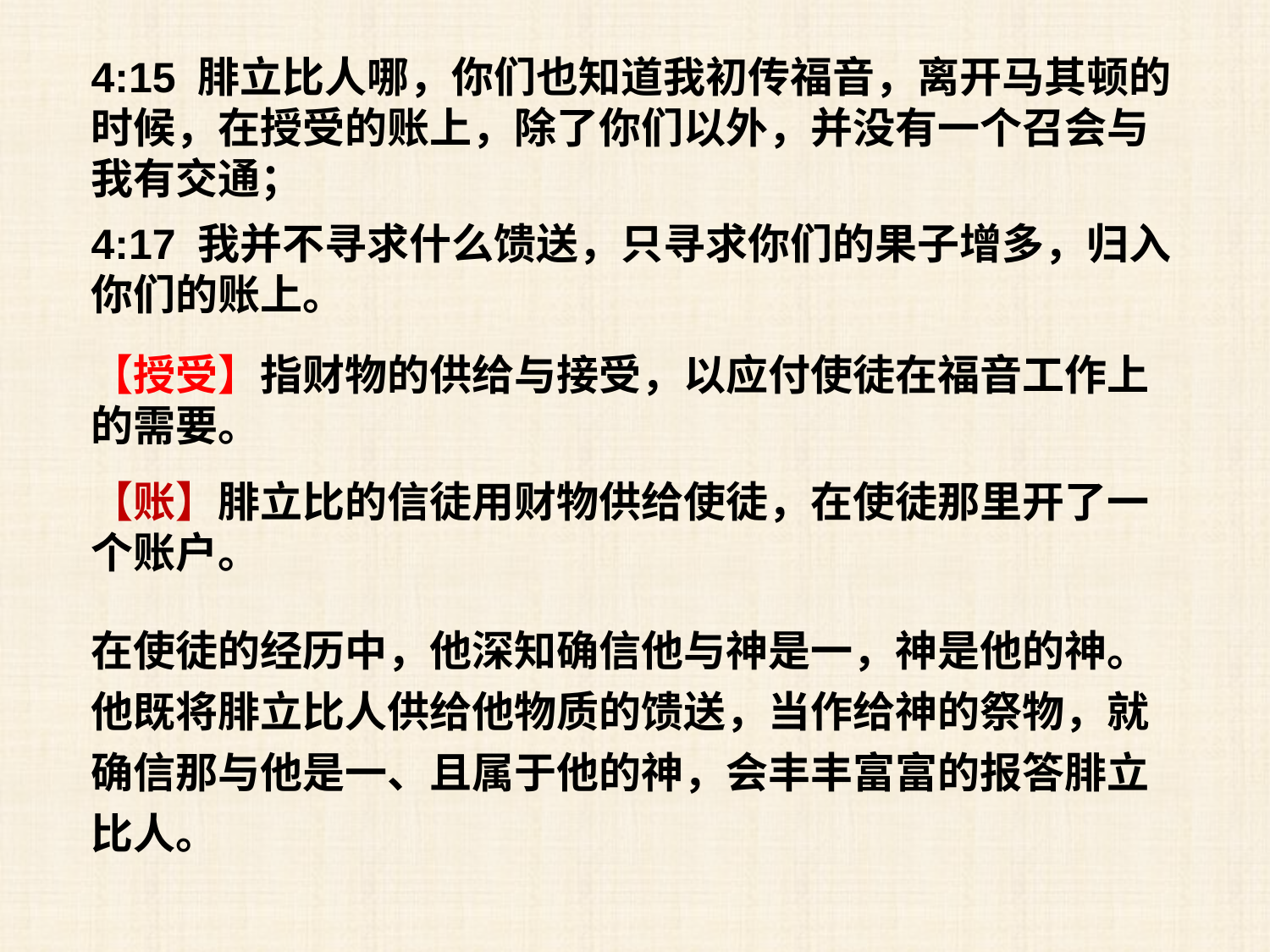

4:15 腓立比人哪，你们也知道我初传福音，离开马其顿的时候，在授受的账上，除了你们以外，并没有一个召会与我有交通；
4:17 我并不寻求什么馈送，只寻求你们的果子增多，归入你们的账上。
【授受】指财物的供给与接受，以应付使徒在福音工作上的需要。
【账】腓立比的信徒用财物供给使徒，在使徒那里开了一个账户。
在使徒的经历中，他深知确信他与神是一，神是他的神。他既将腓立比人供给他物质的馈送，当作给神的祭物，就确信那与他是一、且属于他的神，会丰丰富富的报答腓立比人。